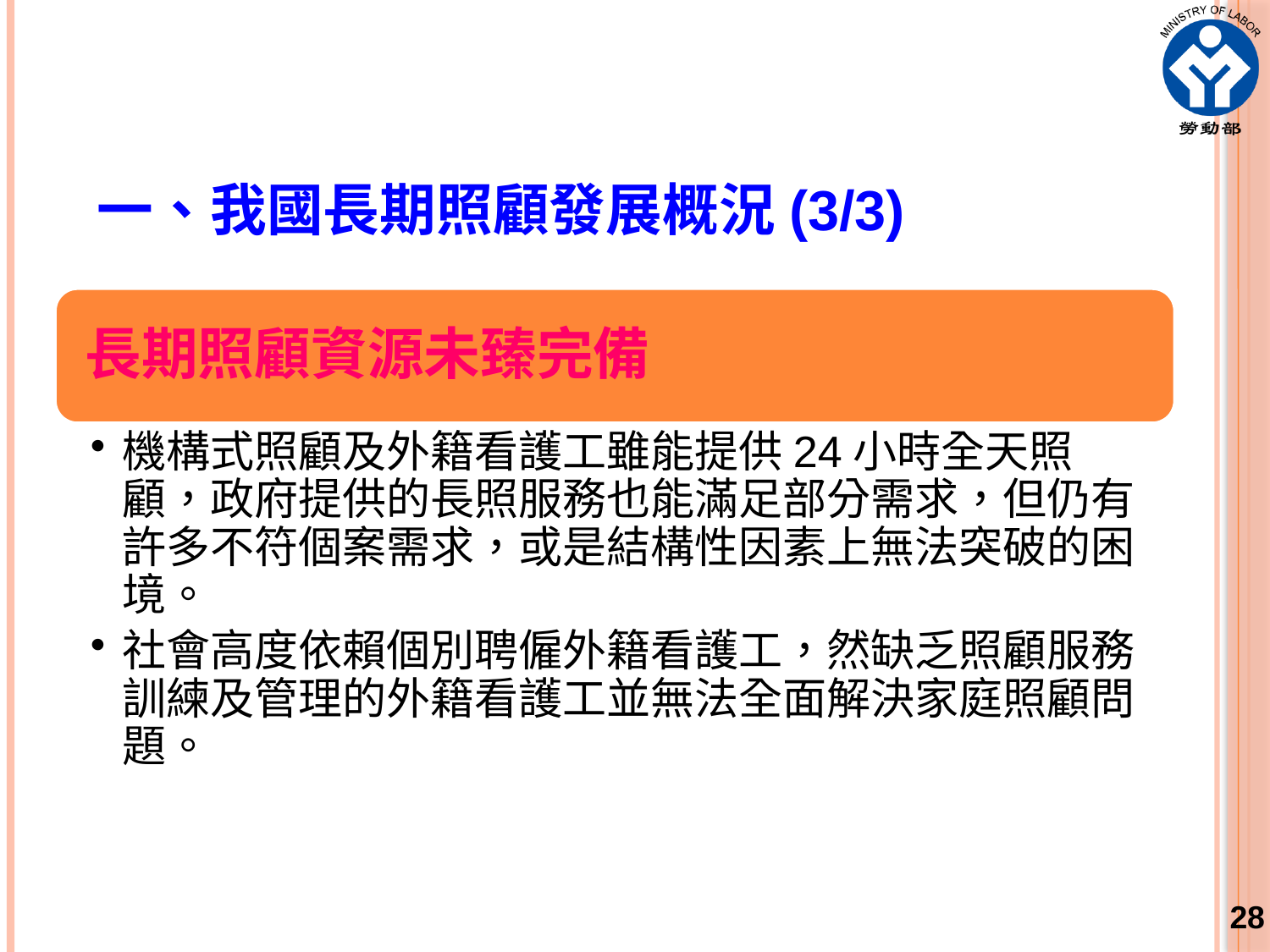

一、我國長期照顧發展概況(3/3)
長期照顧資源未臻完備
機構式照顧及外籍看護工雖能提供24小時全天照顧，政府提供的長照服務也能滿足部分需求，但仍有許多不符個案需求，或是結構性因素上無法突破的困境。
社會高度依賴個別聘僱外籍看護工，然缺乏照顧服務訓練及管理的外籍看護工並無法全面解決家庭照顧問題。
28